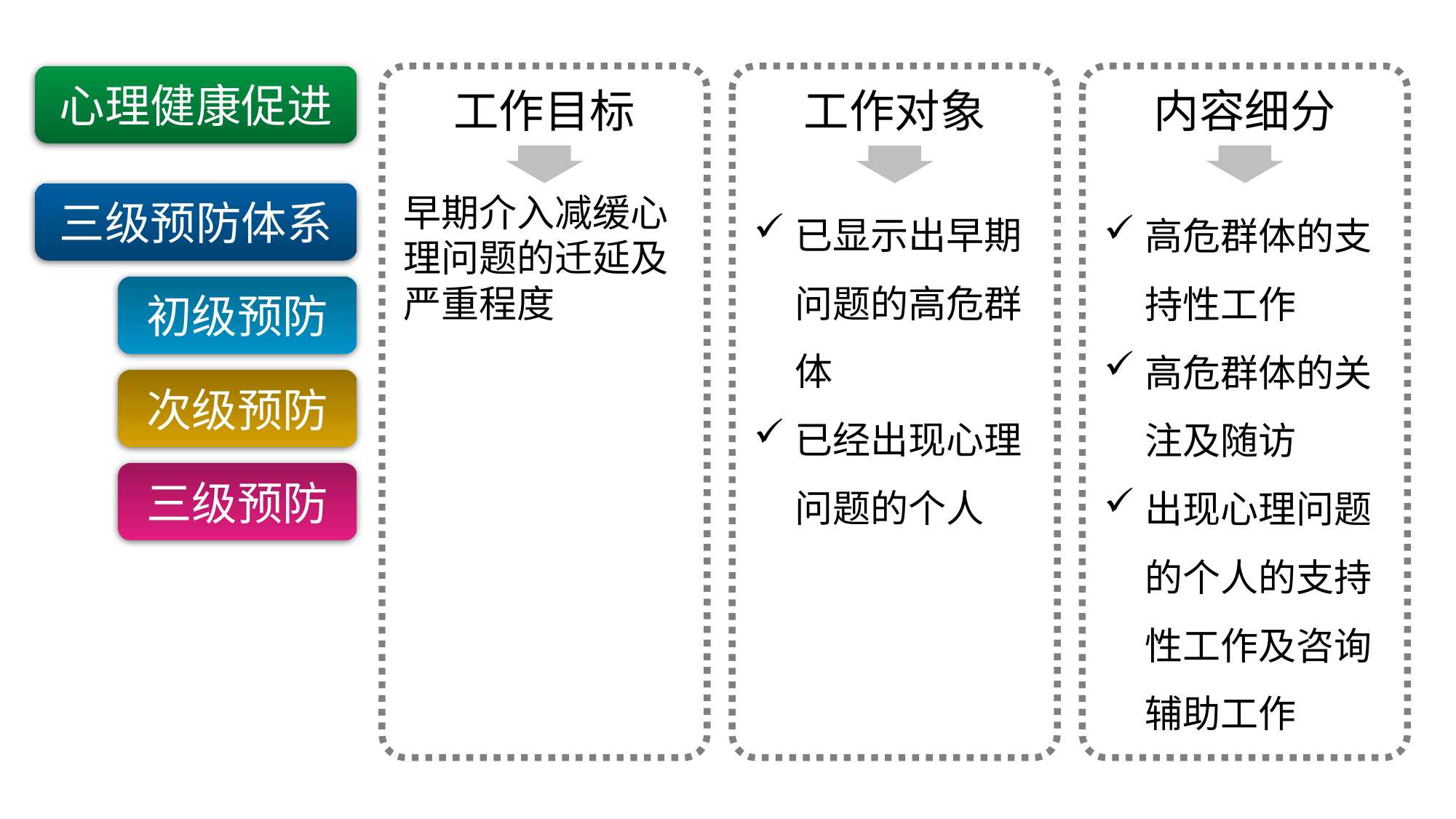

心理健康促进

工作目标

工作对象

内容细分

三级预防体系
早期介入减缓心理问题的迁延及严重程度
已显示出早期问题的高危群体
已经出现心理问题的个人
高危群体的支持性工作
高危群体的关注及随访
出现心理问题的个人的支持性工作及咨询辅助工作
提升心理健康与主观幸福感
全体班级同学
预防心理问题的发生
全体班级同学
高危群体
心理健康科普
识别可能存在心理健康问题的对象
常见心理问题的预防，如适应性问题、学习压力问题、恋爱问题等
高危群体的预防及随访
初级预防
次级预防
三级预防